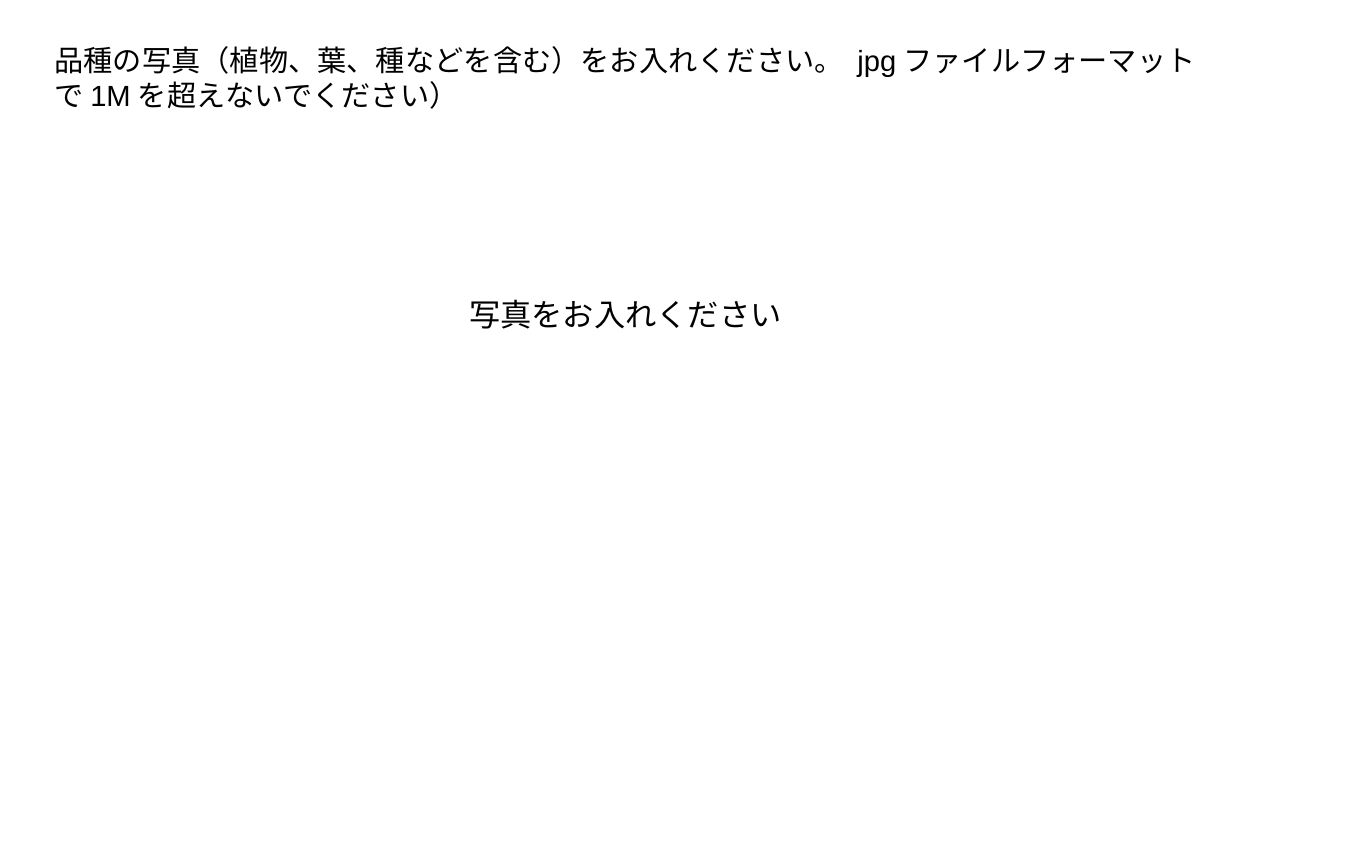

品種の写真（植物、葉、種などを含む）をお入れください。 jpgファイルフォーマットで1Mを超えないでください）

写真をお入れください